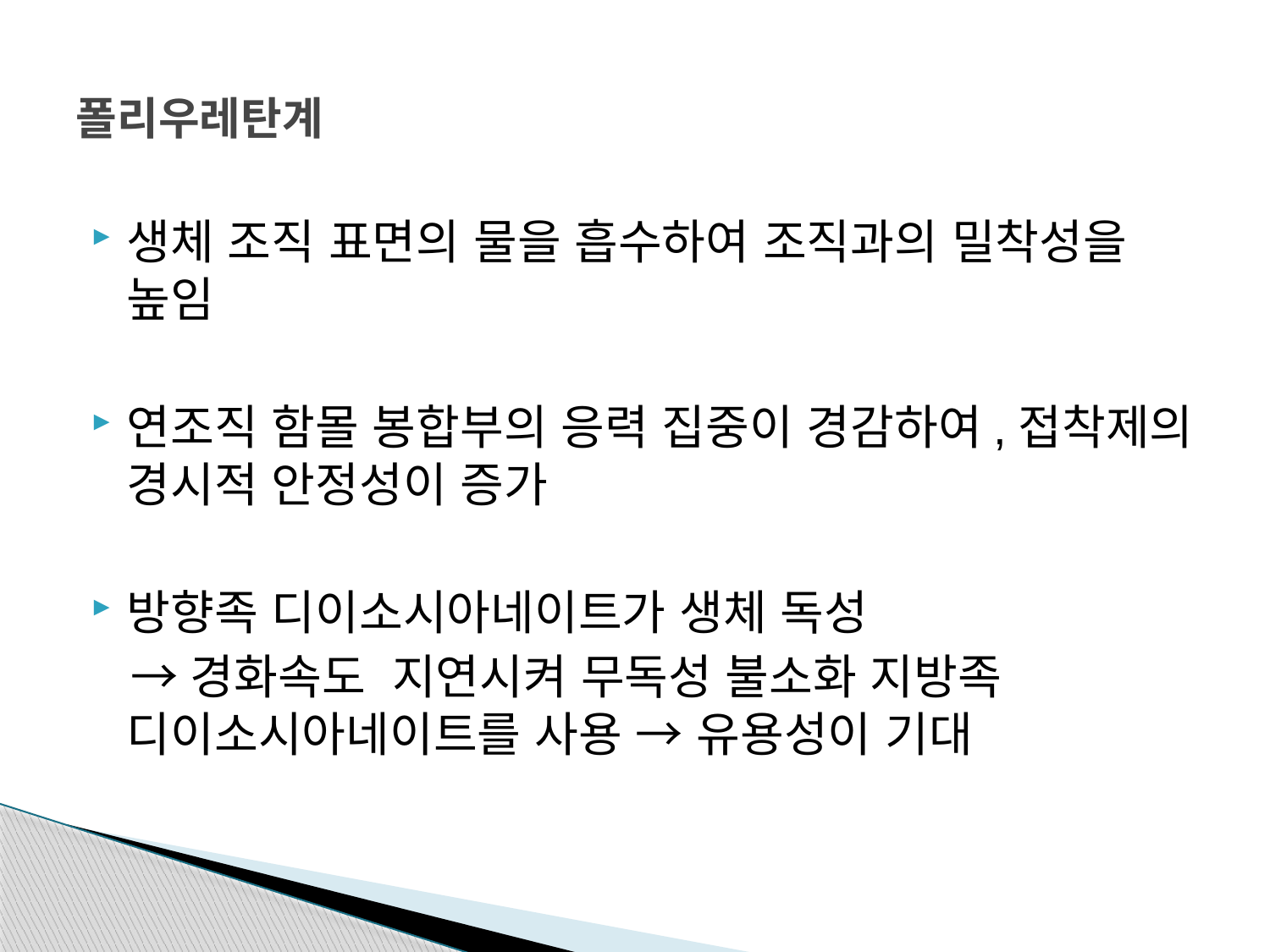

# 폴리우레탄계
생체 조직 표면의 물을 흡수하여 조직과의 밀착성을 높임

연조직 함몰 봉합부의 응력 집중이 경감하여,접착제의 경시적 안정성이 증가

방향족 디이소시아네이트가 생체 독성
   →경화속도  지연시켜 무독성 불소화 지방족 디이소시아네이트를 사용 → 유용성이 기대